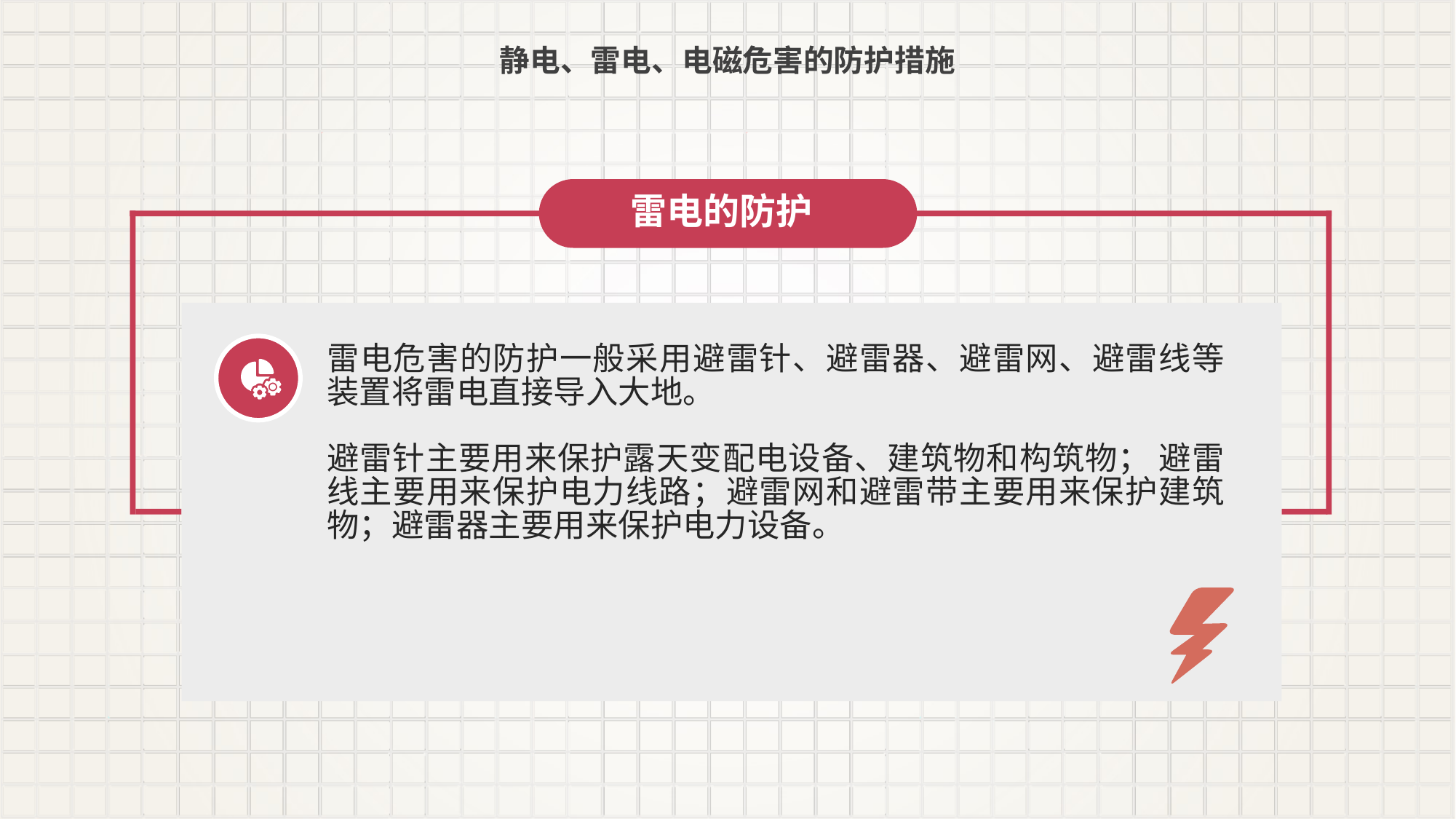

静电、雷电、电磁危害的防护措施

雷电的防护

雷电危害的防护一般采用避雷针、避雷器、避雷网、避雷线等装置将雷电直接导入大地。

避雷针主要用来保护露天变配电设备、建筑物和构筑物； 避雷线主要用来保护电力线路；避雷网和避雷带主要用来保护建筑物；避雷器主要用来保护电力设备。